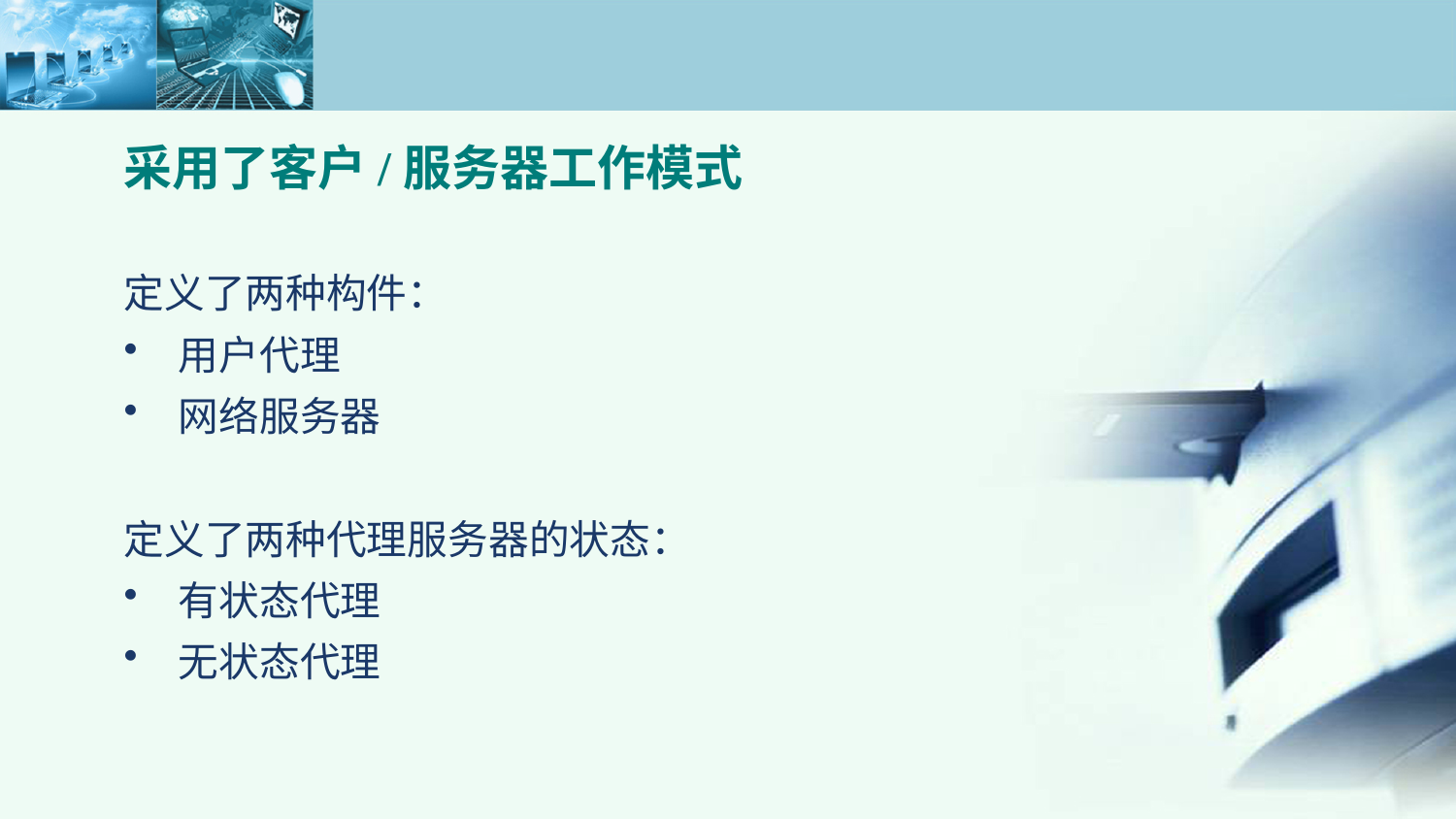

采用了客户/服务器工作模式
定义了两种构件：
用户代理
网络服务器

定义了两种代理服务器的状态：
有状态代理
无状态代理